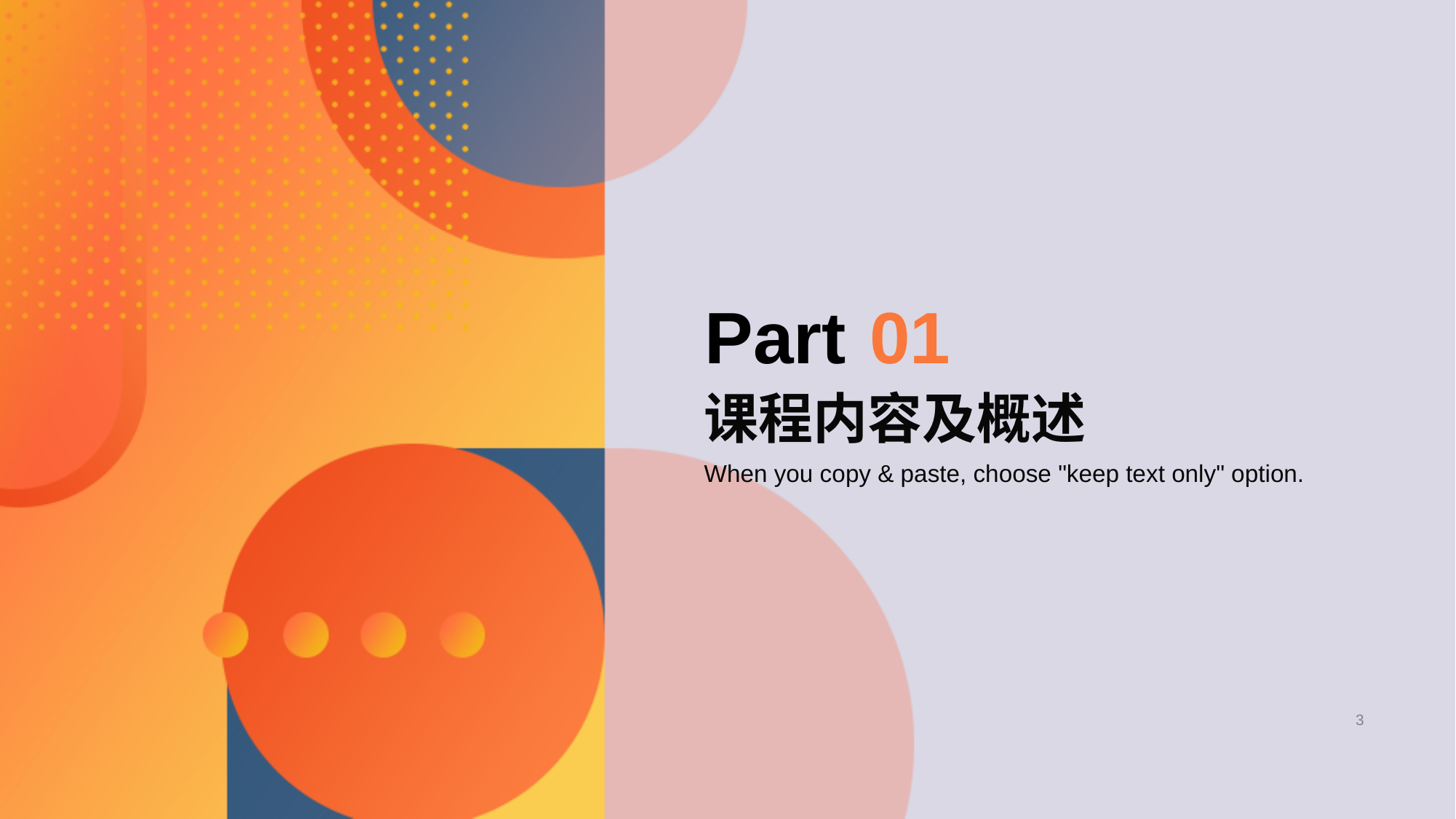

Part
01
# 课程内容及概述
When you copy & paste, choose "keep text only" option.
3